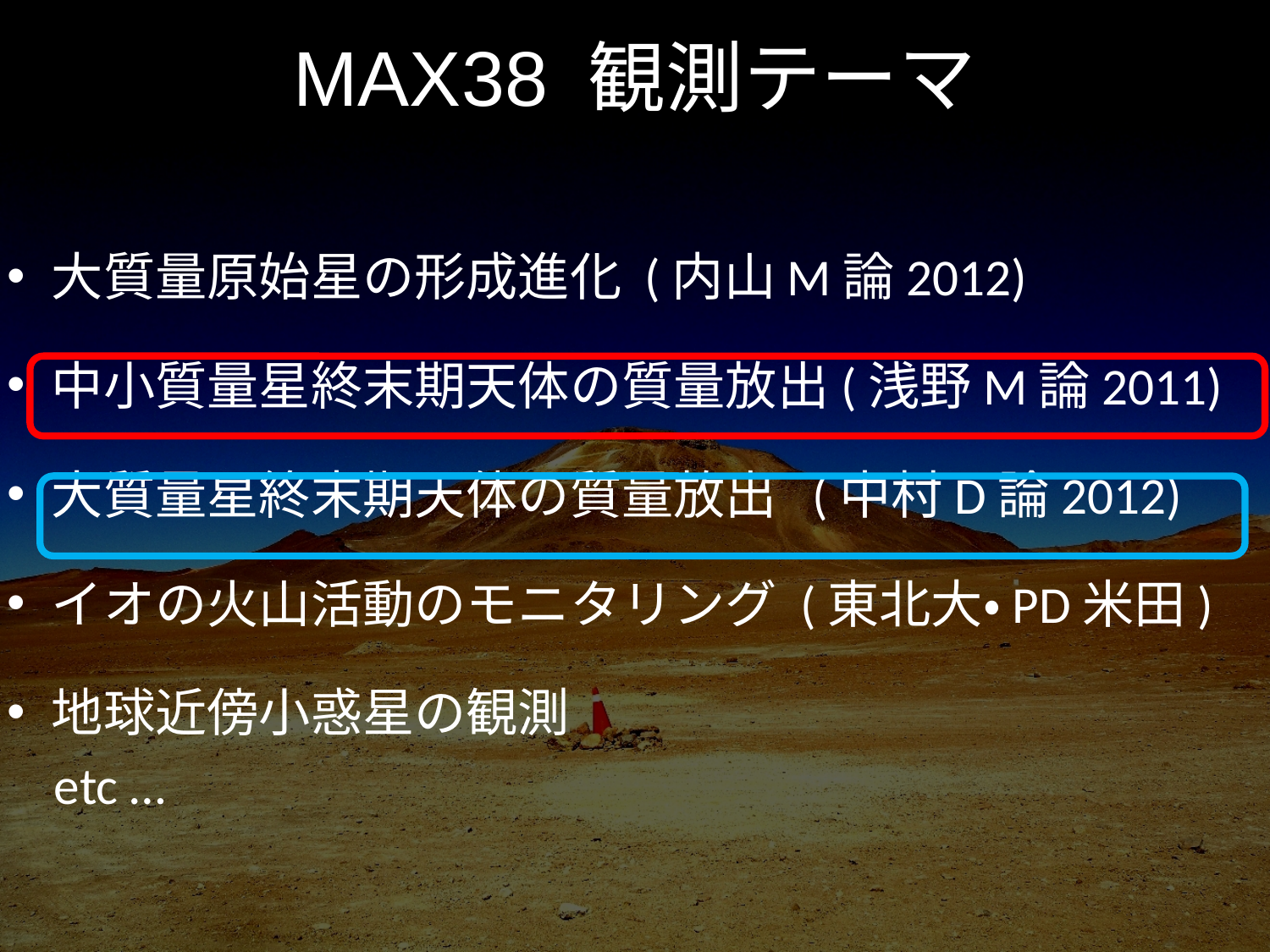

# MAX38 観測テーマ
大質量原始星の形成進化 (内山M論2012)

中小質量星終末期天体の質量放出(浅野M論2011)

大質量星終末期天体の質量放出  (中村D論2012)

イオの火山活動のモニタリング (東北大・PD米田)

地球近傍小惑星の観測
    etc …